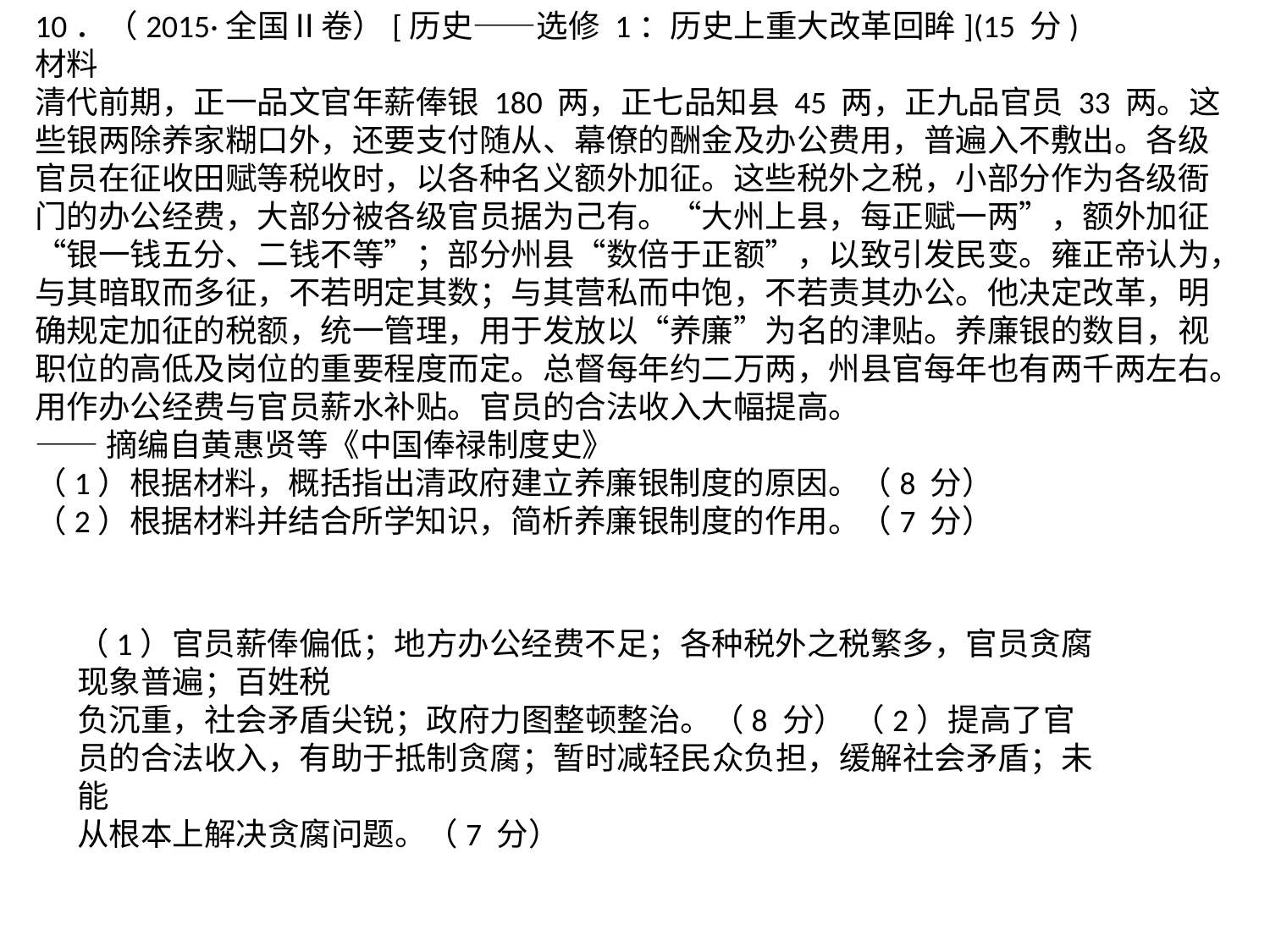

10．（2015·全国Ⅱ卷）[历史――选修 1：历史上重大改革回眸](15 分)
材料
清代前期，正一品文官年薪俸银 180 两，正七品知县 45 两，正九品官员 33 两。这些银两除养家糊口外，还要支付随从、幕僚的酬金及办公费用，普遍入不敷出。各级官员在征收田赋等税收时，以各种名义额外加征。这些税外之税，小部分作为各级衙门的办公经费，大部分被各级官员据为己有。“大州上县，每正赋一两”，额外加征“银一钱五分、二钱不等”；部分州县“数倍于正额”，以致引发民变。雍正帝认为，与其暗取而多征，不若明定其数；与其营私而中饱，不若责其办公。他决定改革，明确规定加征的税额，统一管理，用于发放以“养廉”为名的津贴。养廉银的数目，视职位的高低及岗位的重要程度而定。总督每年约二万两，州县官每年也有两千两左右。用作办公经费与官员薪水补贴。官员的合法收入大幅提高。
——摘编自黄惠贤等《中国俸禄制度史》
（1）根据材料，概括指出清政府建立养廉银制度的原因。（8 分）
（2）根据材料并结合所学知识，简析养廉银制度的作用。（7 分）
（1）官员薪俸偏低；地方办公经费不足；各种税外之税繁多，官员贪腐现象普遍；百姓税
负沉重，社会矛盾尖锐；政府力图整顿整治。（8 分） （2）提高了官员的合法收入，有助于抵制贪腐；暂时减轻民众负担，缓解社会矛盾；未能
从根本上解决贪腐问题。（7 分）